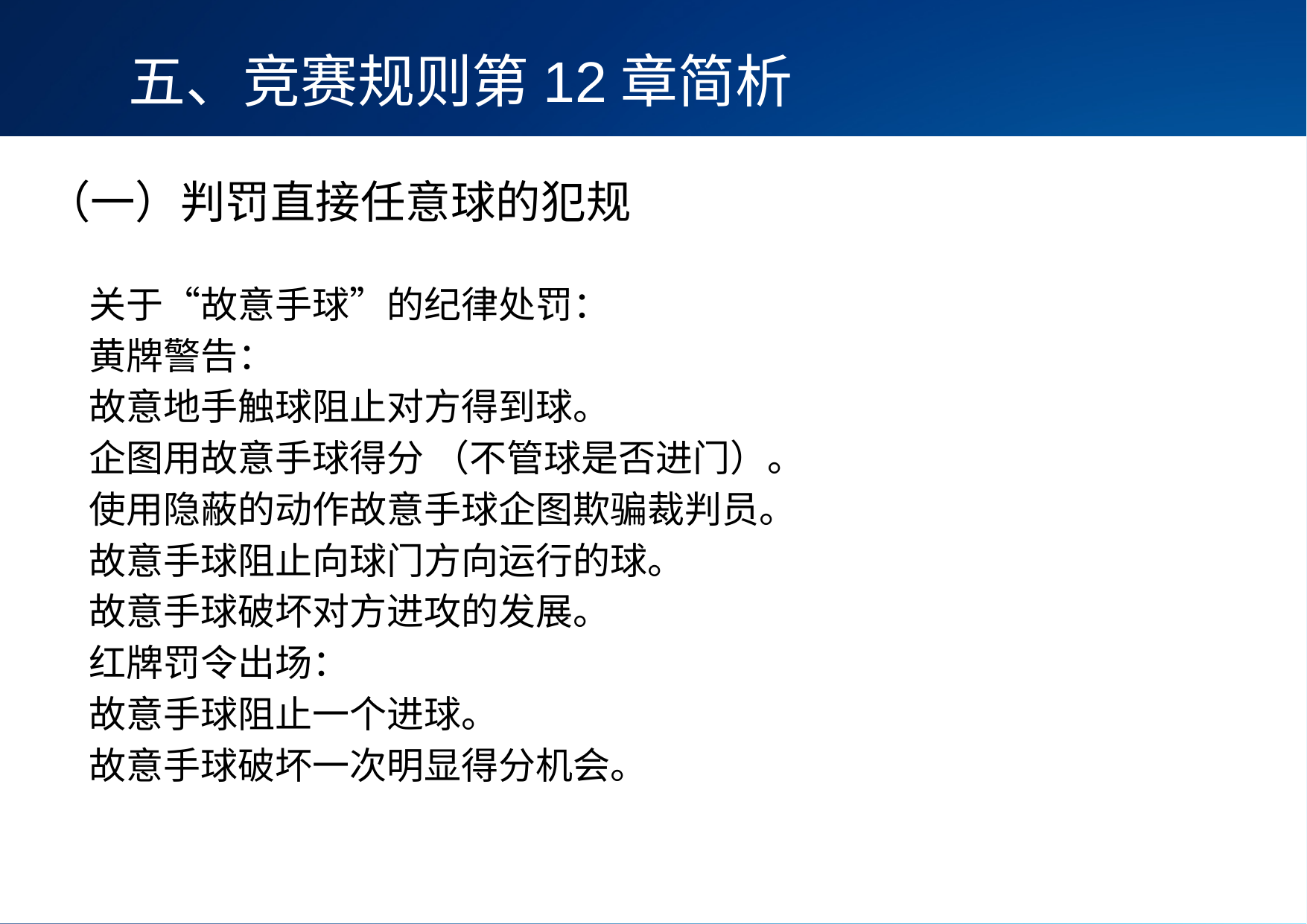

五、竞赛规则第12章简析

（一）判罚直接任意球的犯规
关于“故意手球”的纪律处罚：
黄牌警告：
故意地手触球阻止对方得到球。
企图用故意手球得分 （不管球是否进门）。
使用隐蔽的动作故意手球企图欺骗裁判员。
故意手球阻止向球门方向运行的球。
故意手球破坏对方进攻的发展。
红牌罚令出场：
故意手球阻止一个进球。
故意手球破坏一次明显得分机会。